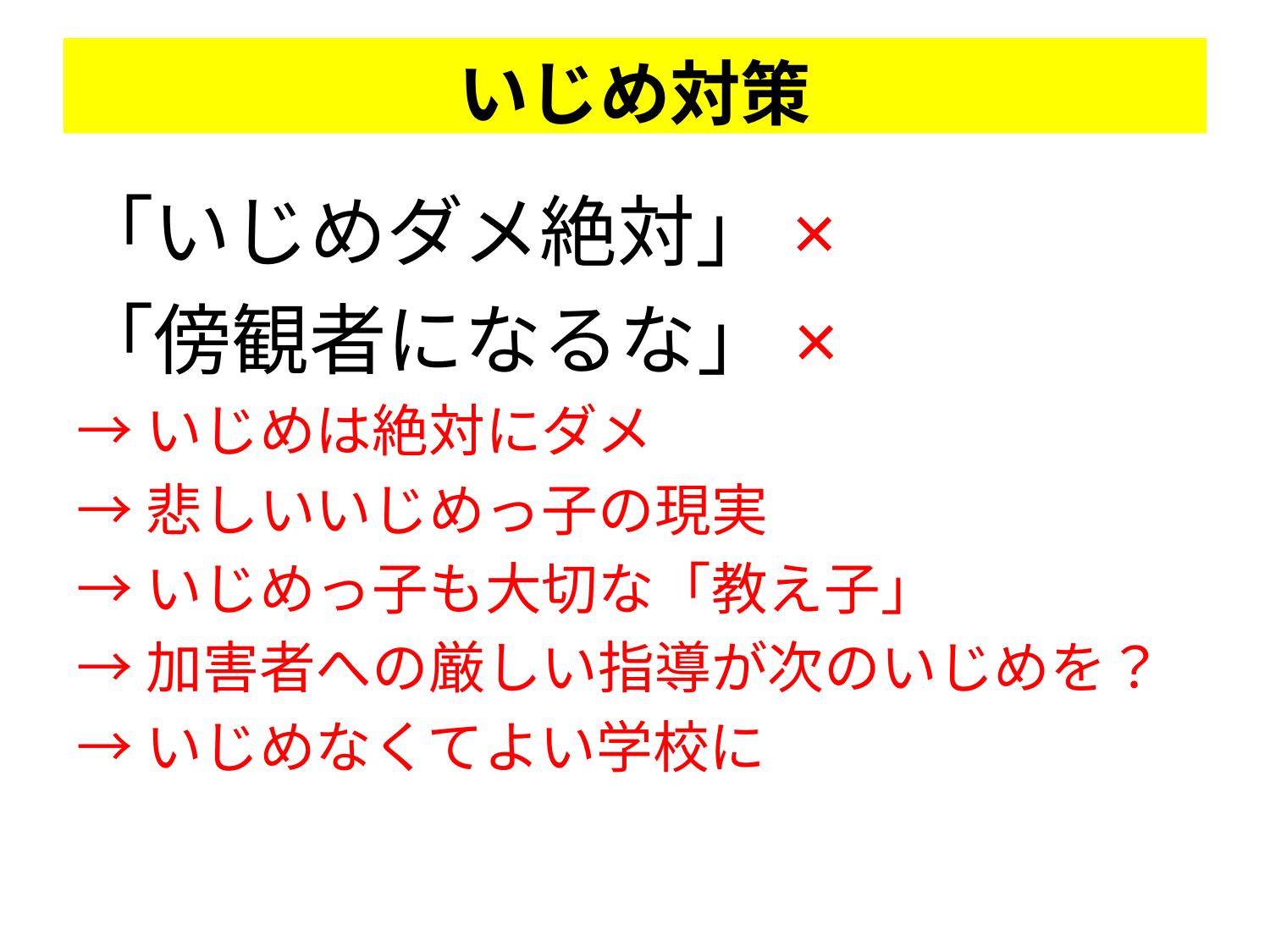

# いじめ対策
「いじめダメ絶対」×
「傍観者になるな」×
→いじめは絶対にダメ
→悲しいいじめっ子の現実
→いじめっ子も大切な「教え子」
→加害者への厳しい指導が次のいじめを？
→いじめなくてよい学校に